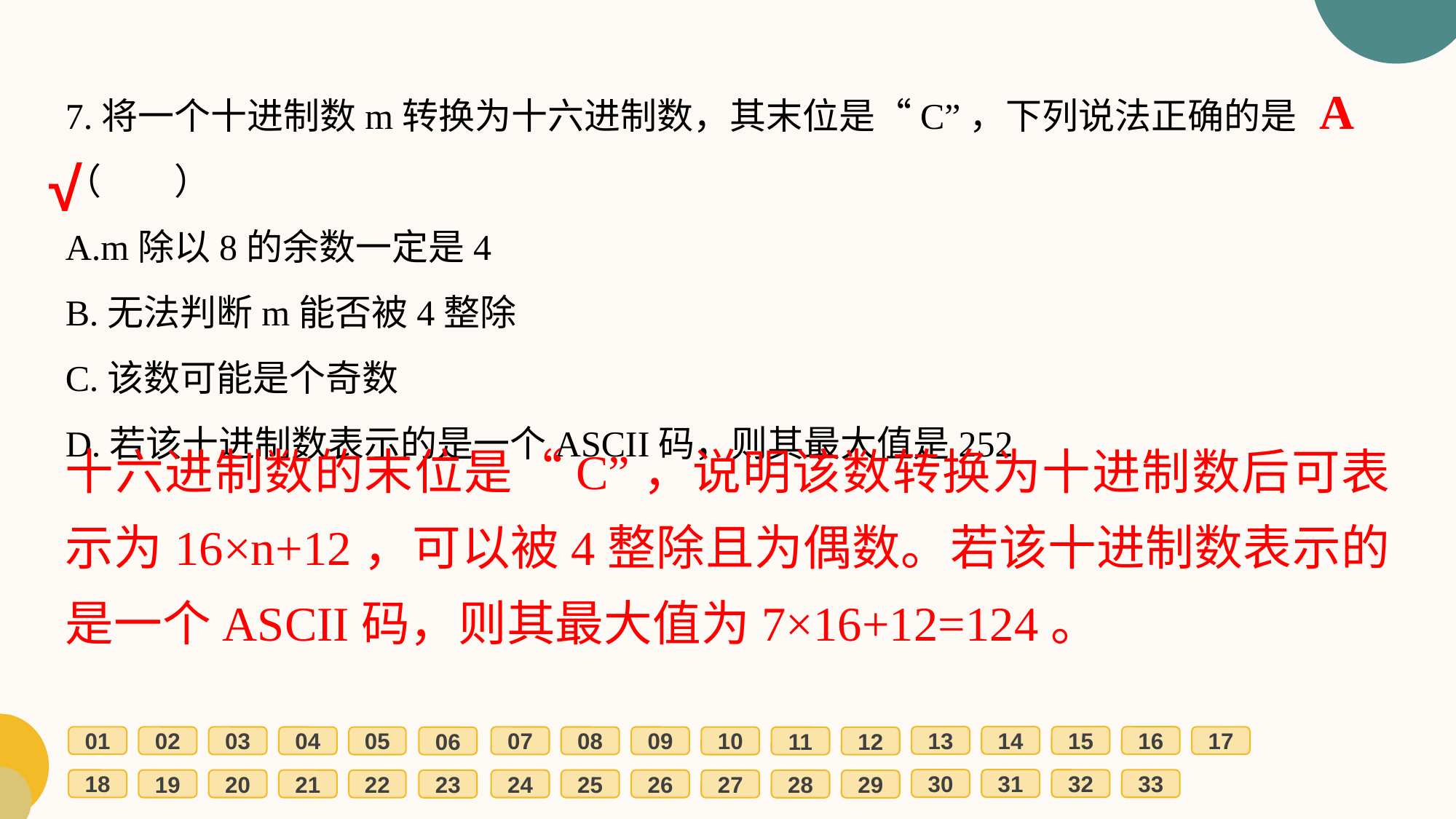

7.将一个十进制数m转换为十六进制数，其末位是“C”，下列说法正确的是	（　　）
A.m除以8的余数一定是4
B.无法判断m能否被4整除
C.该数可能是个奇数
D.若该十进制数表示的是一个ASCII码，则其最大值是252
A
√
十六进制数的末位是“C”，说明该数转换为十进制数后可表示为16×n+12，可以被4整除且为偶数。若该十进制数表示的是一个ASCII码，则其最大值为7×16+12=124。